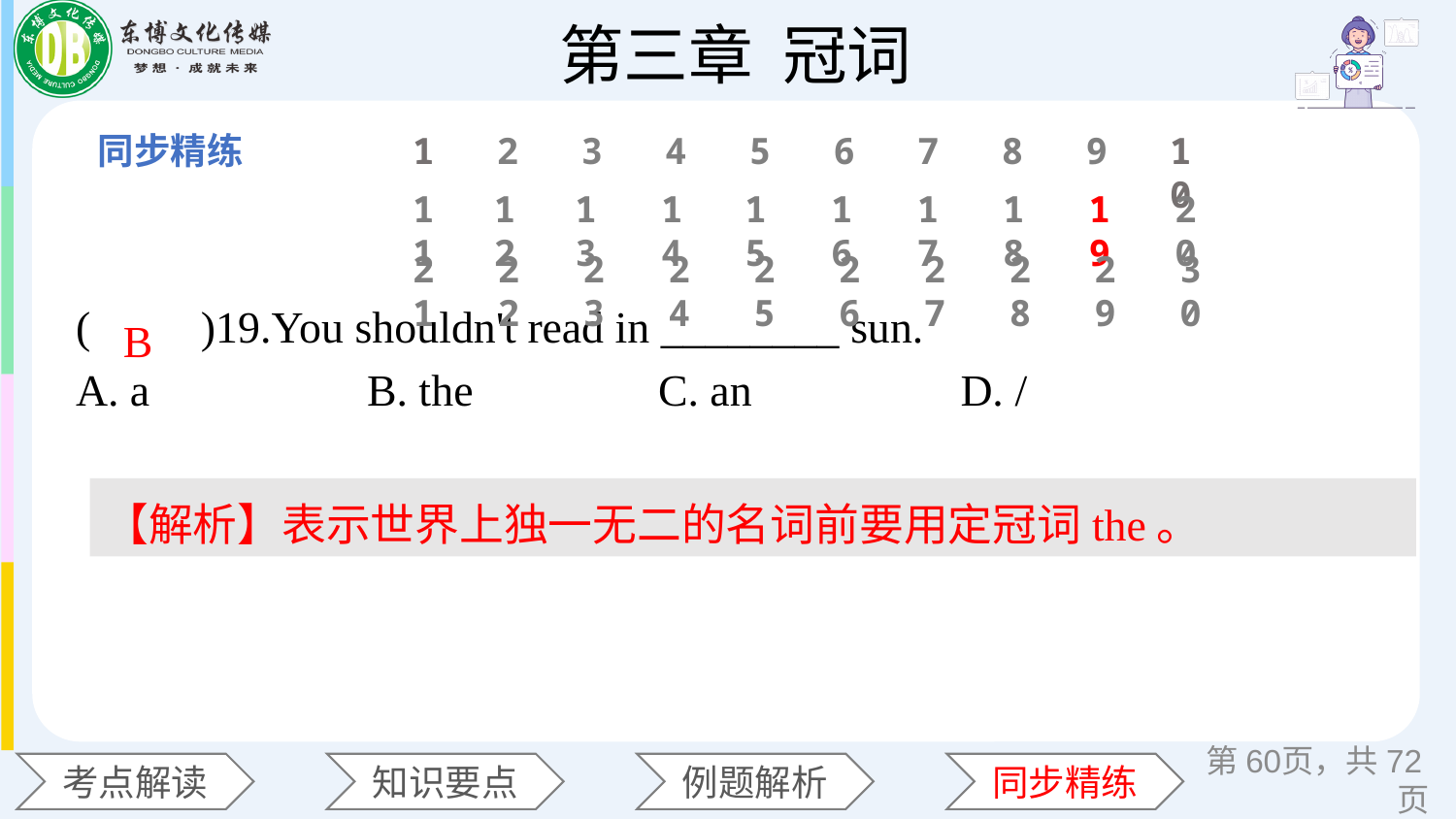

1
2
3
4
5
6
7
8
9
10
11
12
13
14
15
16
17
18
19
20

(　　)19.You shouldn't read in ________ sun.
A. a    		B. the    	C. an   		 D. /
21
22
23
24
25
26
27
28
29
30
B
【解析】表示世界上独一无二的名词前要用定冠词the。
第60页，共72页